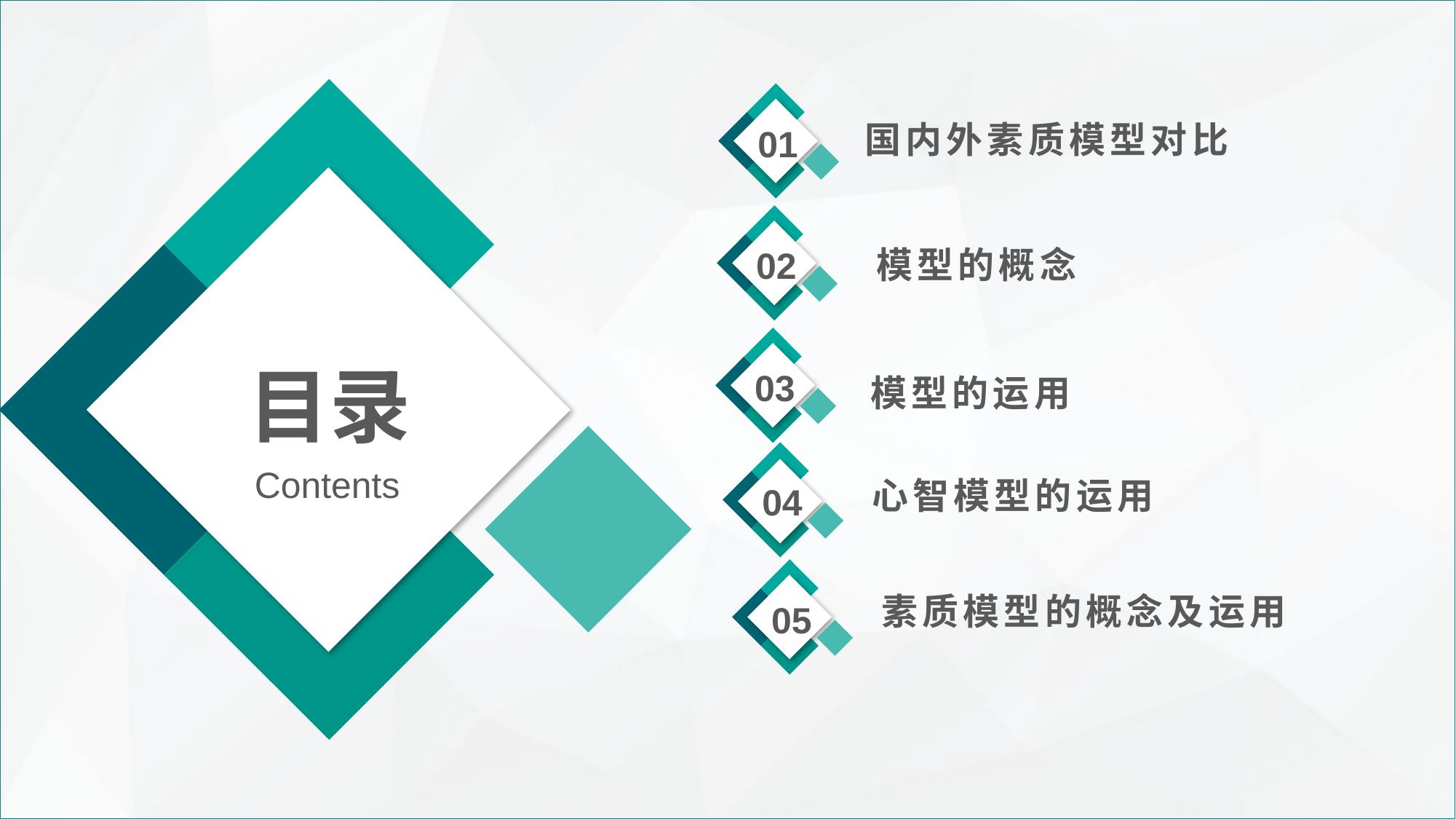

目录
Contents

01
国内外素质模型对比

02
模型的概念

03
模型的运用

04
心智模型的运用

05
素质模型的概念及运用